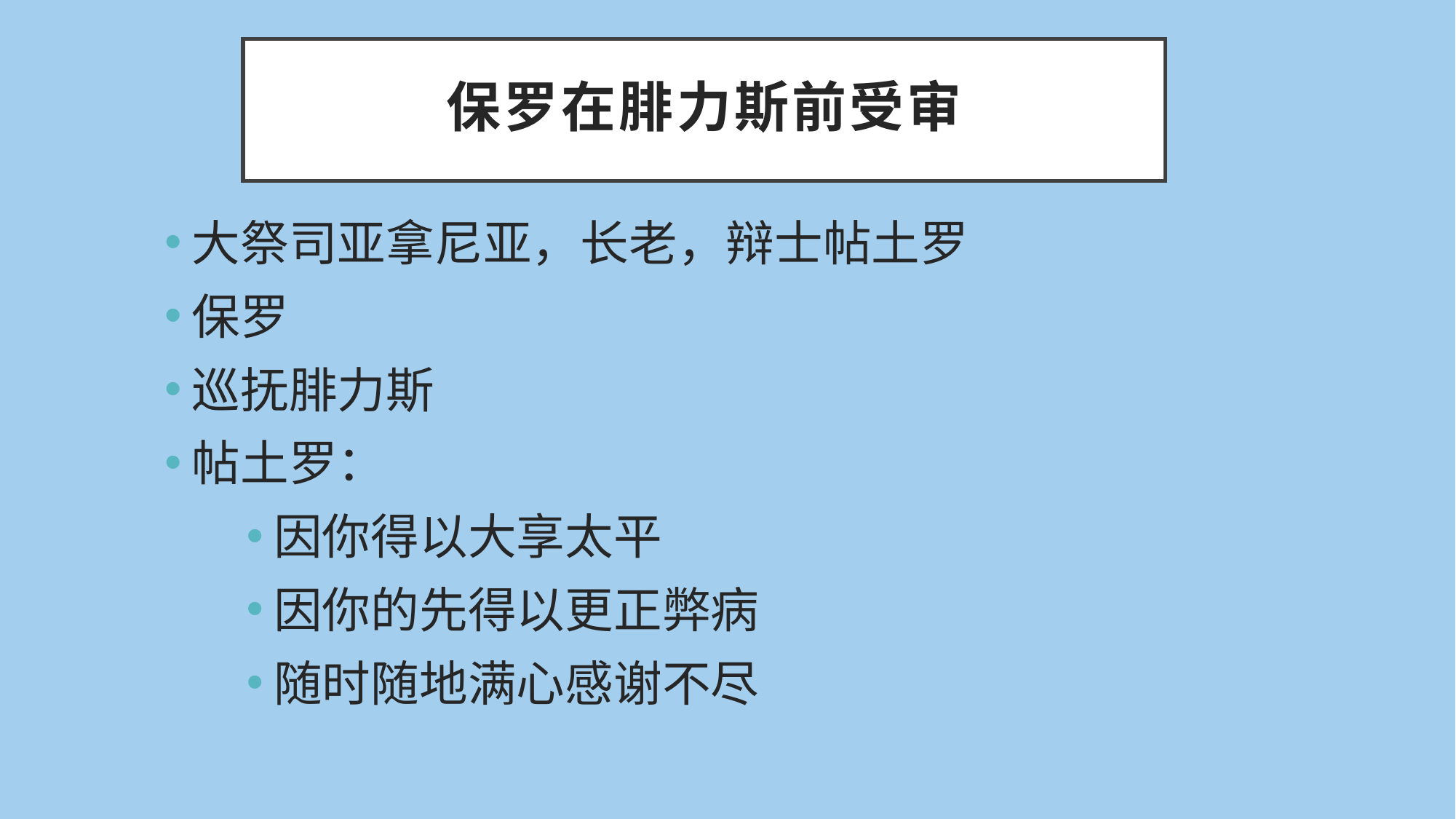

# 保罗在腓力斯前受审
大祭司亚拿尼亚，长老，辩士帖土罗
保罗
巡抚腓力斯
帖土罗：
因你得以大享太平
因你的先得以更正弊病
随时随地满心感谢不尽